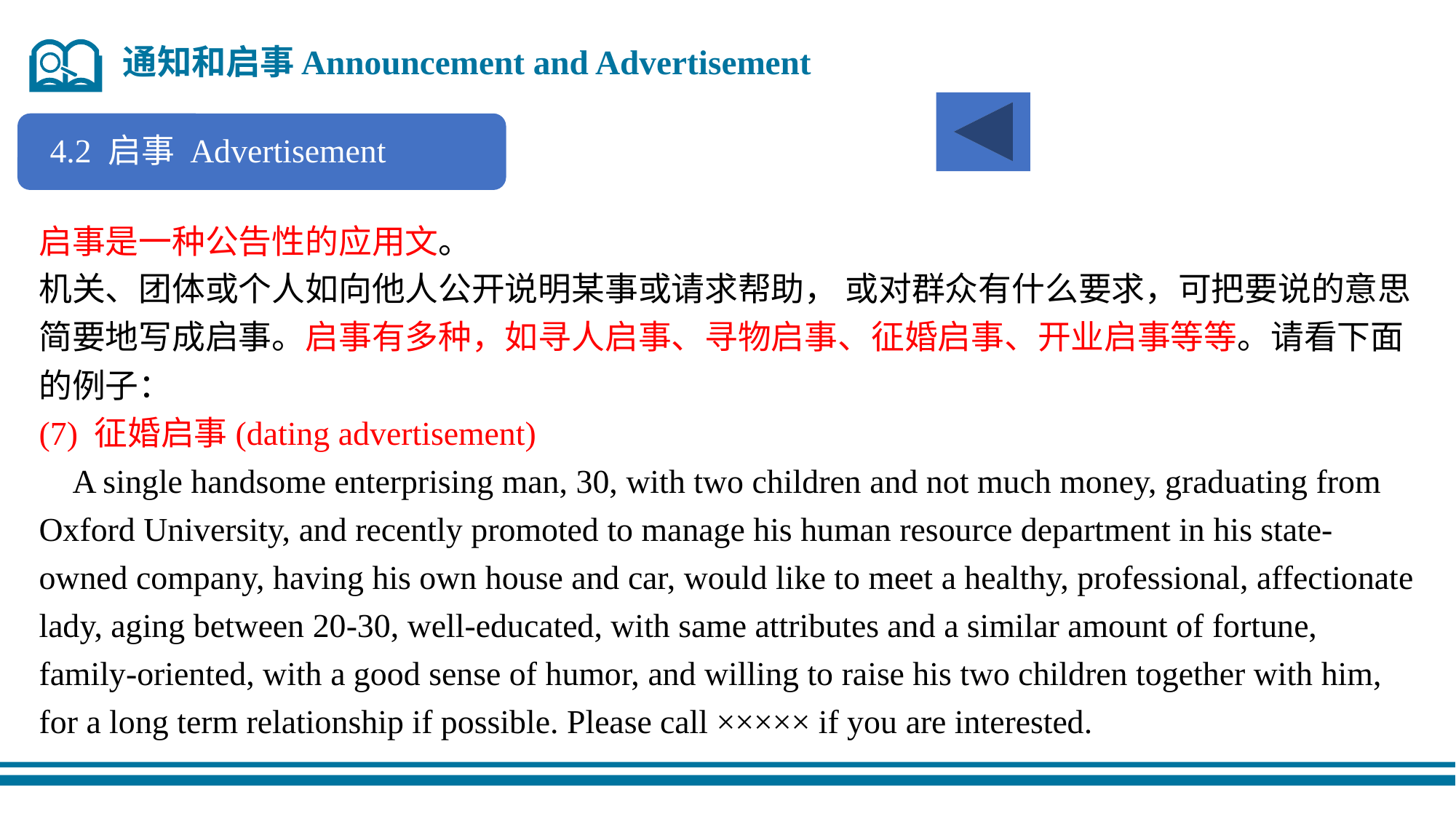

通知和启事Announcement and Advertisement

4.2 启事 Advertisement

启事是一种公告性的应用文。
机关、团体或个人如向他人公开说明某事或请求帮助， 或对群众有什么要求，可把要说的意思简要地写成启事。启事有多种，如寻人启事、寻物启事、征婚启事、开业启事等等。请看下面的例子：
(7) 征婚启事(dating advertisement)
    A single handsome enterprising man, 30, with two children and not much money, graduating from Oxford University, and recently promoted to manage his human resource department in his state-owned company, having his own house and car, would like to meet a healthy, professional, affectionate lady, aging between 20-30, well-educated, with same attributes and a similar amount of fortune, family-oriented, with a good sense of humor, and willing to raise his two children together with him, for a long term relationship if possible. Please call ××××× if you are interested.